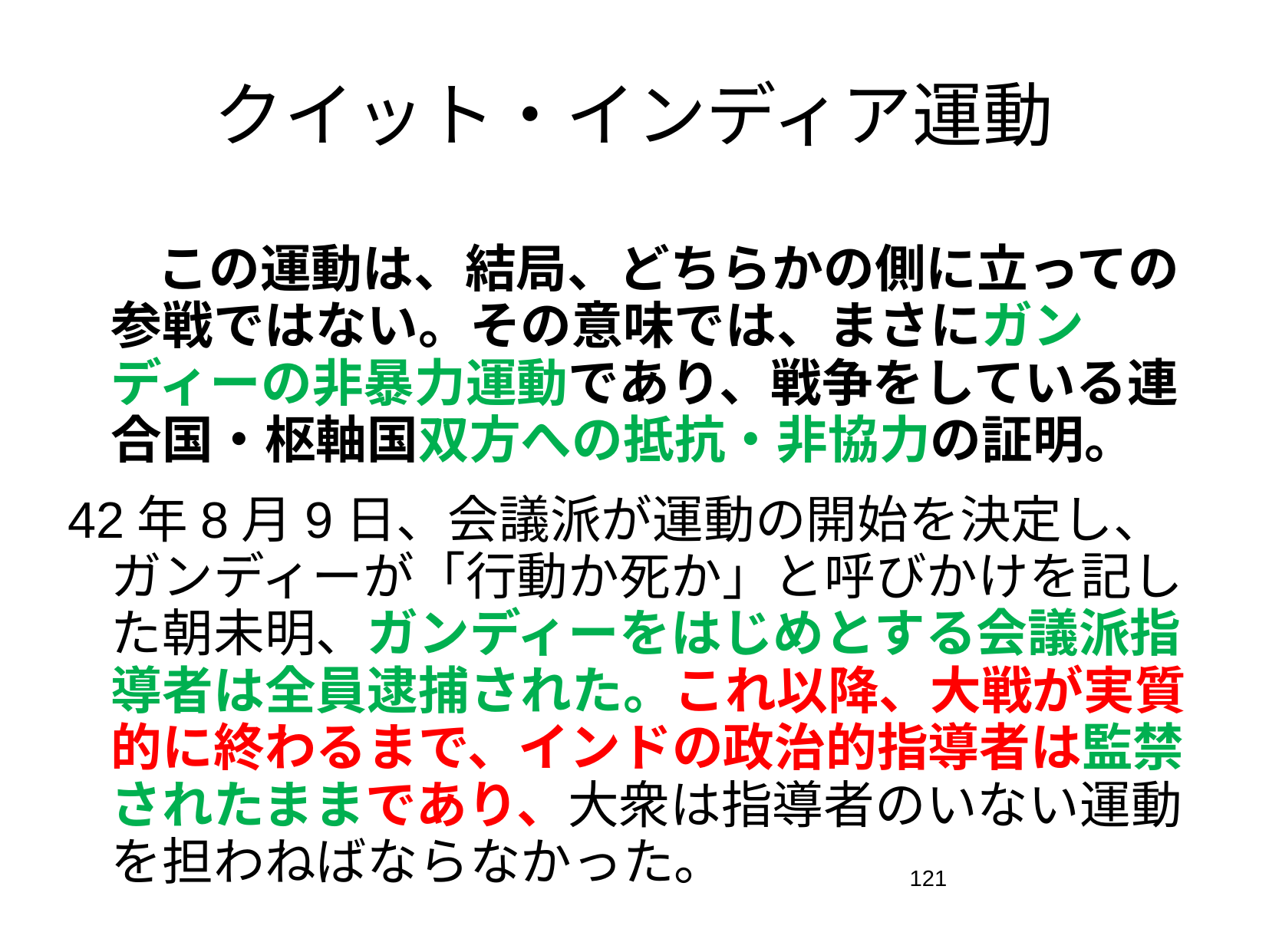

# クイット・インディア運動

　　この運動は、結局、どちらかの側に立っての参戦ではない。その意味では、まさにガンディーの非暴力運動であり、戦争をしている連合国・枢軸国双方への抵抗・非協力の証明。
42年8月9日、会議派が運動の開始を決定し、ガンディーが「行動か死か」と呼びかけを記した朝未明、ガンディーをはじめとする会議派指導者は全員逮捕された。これ以降、大戦が実質的に終わるまで、インドの政治的指導者は監禁されたままであり、大衆は指導者のいない運動を担わねばならなかった。

121